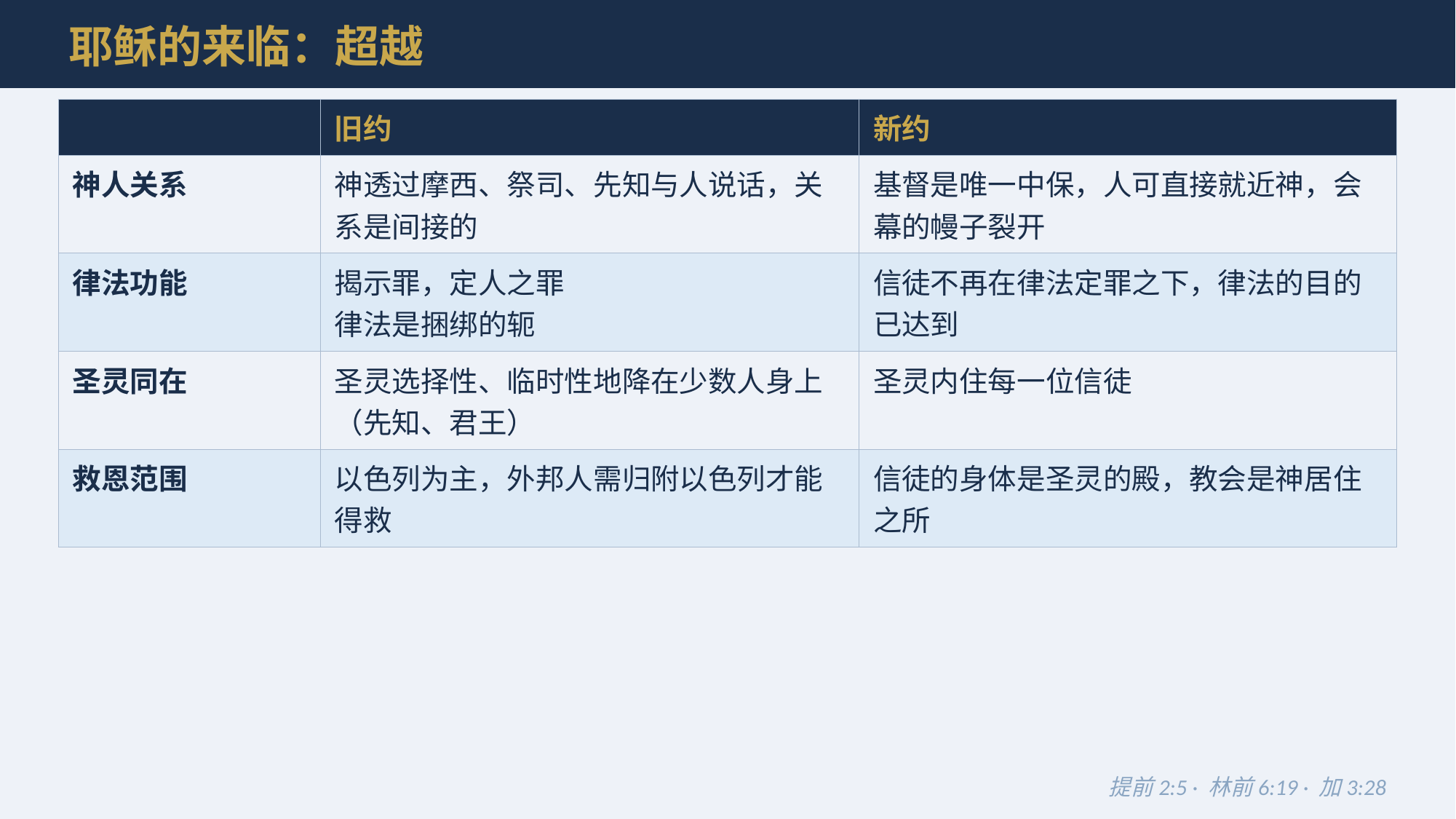

耶稣的来临：超越
|  | 旧约 | 新约 |
| --- | --- | --- |
| 神人关系 | 神透过摩西、祭司、先知与人说话，关系是间接的 | 基督是唯一中保，人可直接就近神，会幕的幔子裂开 |
| 律法功能 | 揭示罪，定人之罪 律法是捆绑的轭 | 信徒不再在律法定罪之下，律法的目的已达到 |
| 圣灵同在 | 圣灵选择性、临时性地降在少数人身上（先知、君王） | 圣灵内住每一位信徒 |
| 救恩范围 | 以色列为主，外邦人需归附以色列才能得救 | 信徒的身体是圣灵的殿，教会是神居住之所 |
提前2:5 · 林前6:19 · 加3:28